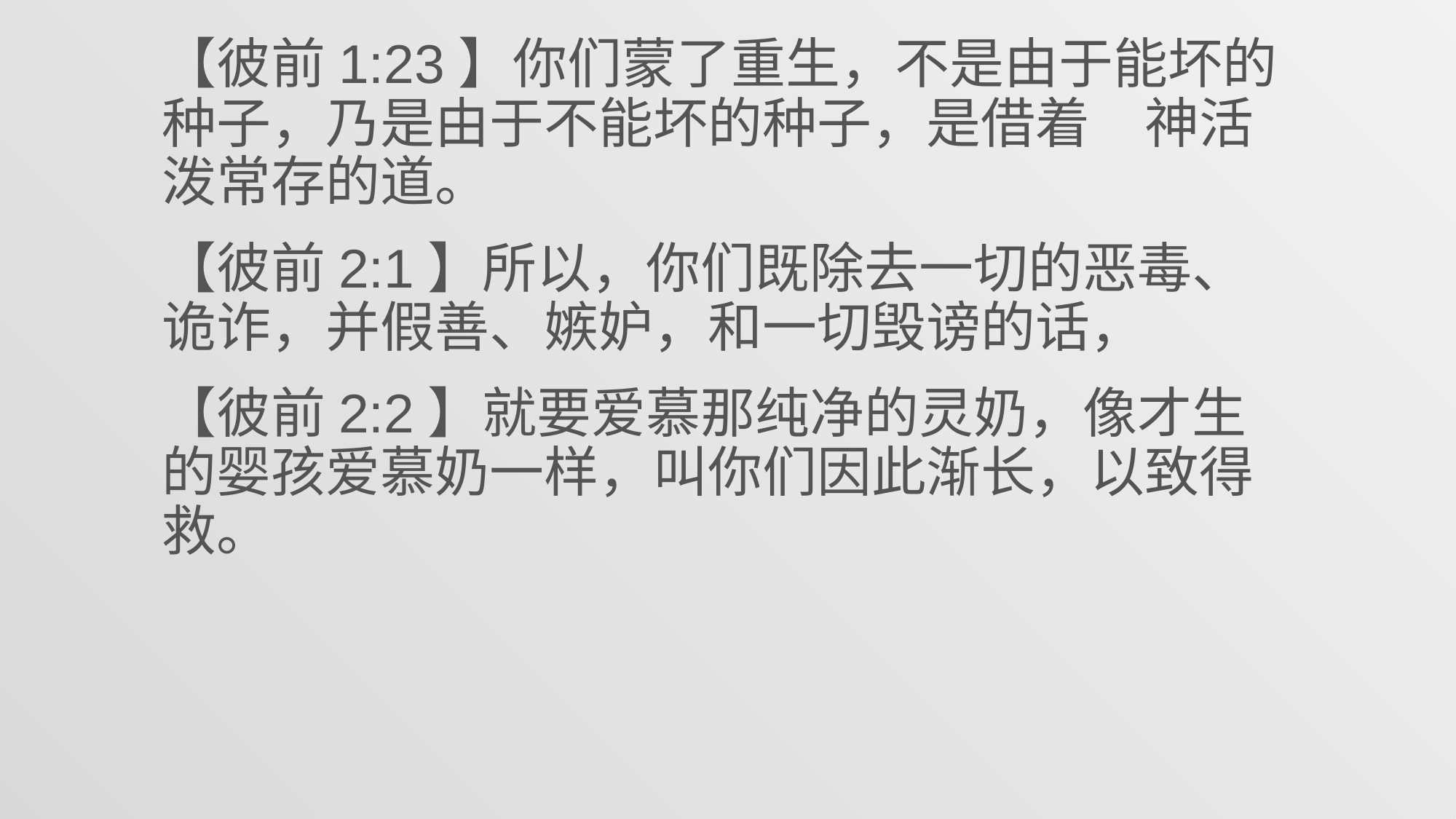

【彼前1:23】你们蒙了重生，不是由于能坏的种子，乃是由于不能坏的种子，是借着　神活泼常存的道。
【彼前2:1】所以，你们既除去一切的恶毒、诡诈，并假善、嫉妒，和一切毁谤的话，
【彼前2:2】就要爱慕那纯净的灵奶，像才生的婴孩爱慕奶一样，叫你们因此渐长，以致得救。